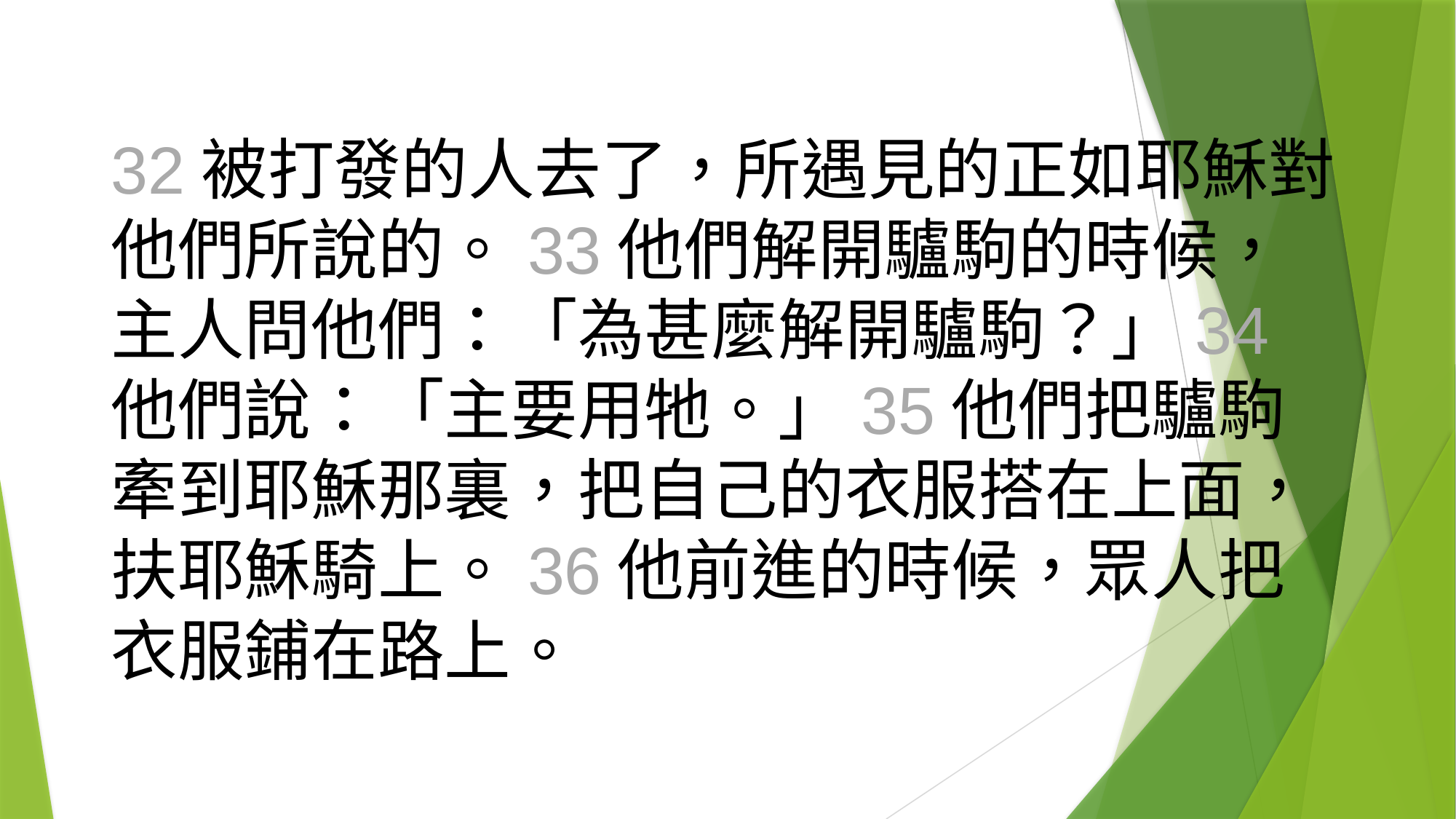

32被打發的人去了，所遇見的正如耶穌對他們所說的。33他們解開驢駒的時候，主人問他們：「為甚麼解開驢駒？」34他們說：「主要用牠。」35他們把驢駒牽到耶穌那裏，把自己的衣服搭在上面，扶耶穌騎上。36他前進的時候，眾人把衣服鋪在路上。